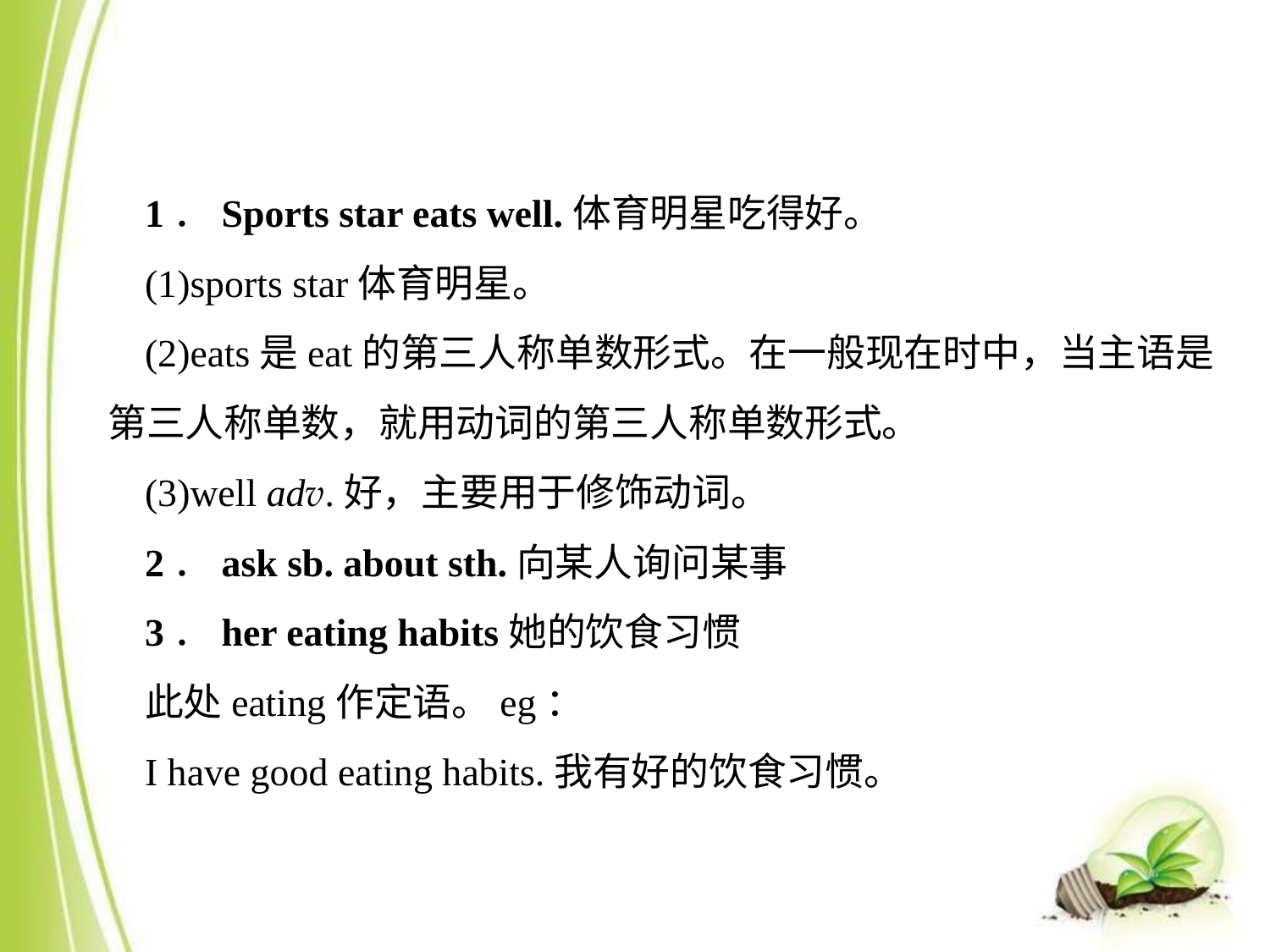

1．Sports star eats well.体育明星吃得好。
(1)sports star体育明星。
(2)eats是eat的第三人称单数形式。在一般现在时中，当主语是第三人称单数，就用动词的第三人称单数形式。
(3)well adv.好，主要用于修饰动词。
2．ask sb. about sth.向某人询问某事
3．her eating habits她的饮食习惯
此处eating作定语。eg：
I have good eating habits.我有好的饮食习惯。